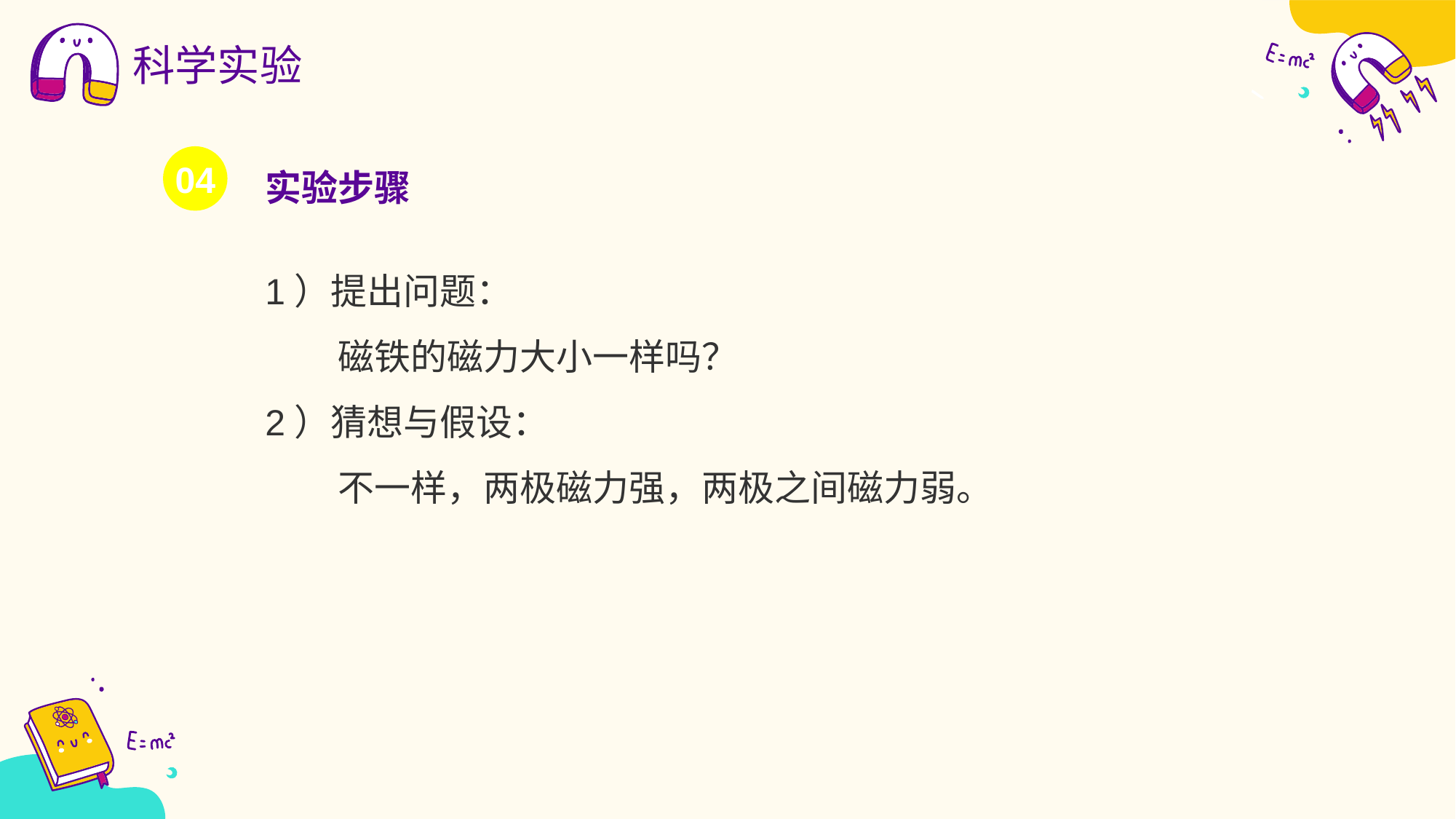

科学实验
实验步骤
04
1）提出问题：
磁铁的磁力大小一样吗？
2）猜想与假设：
不一样，两极磁力强，两极之间磁力弱。